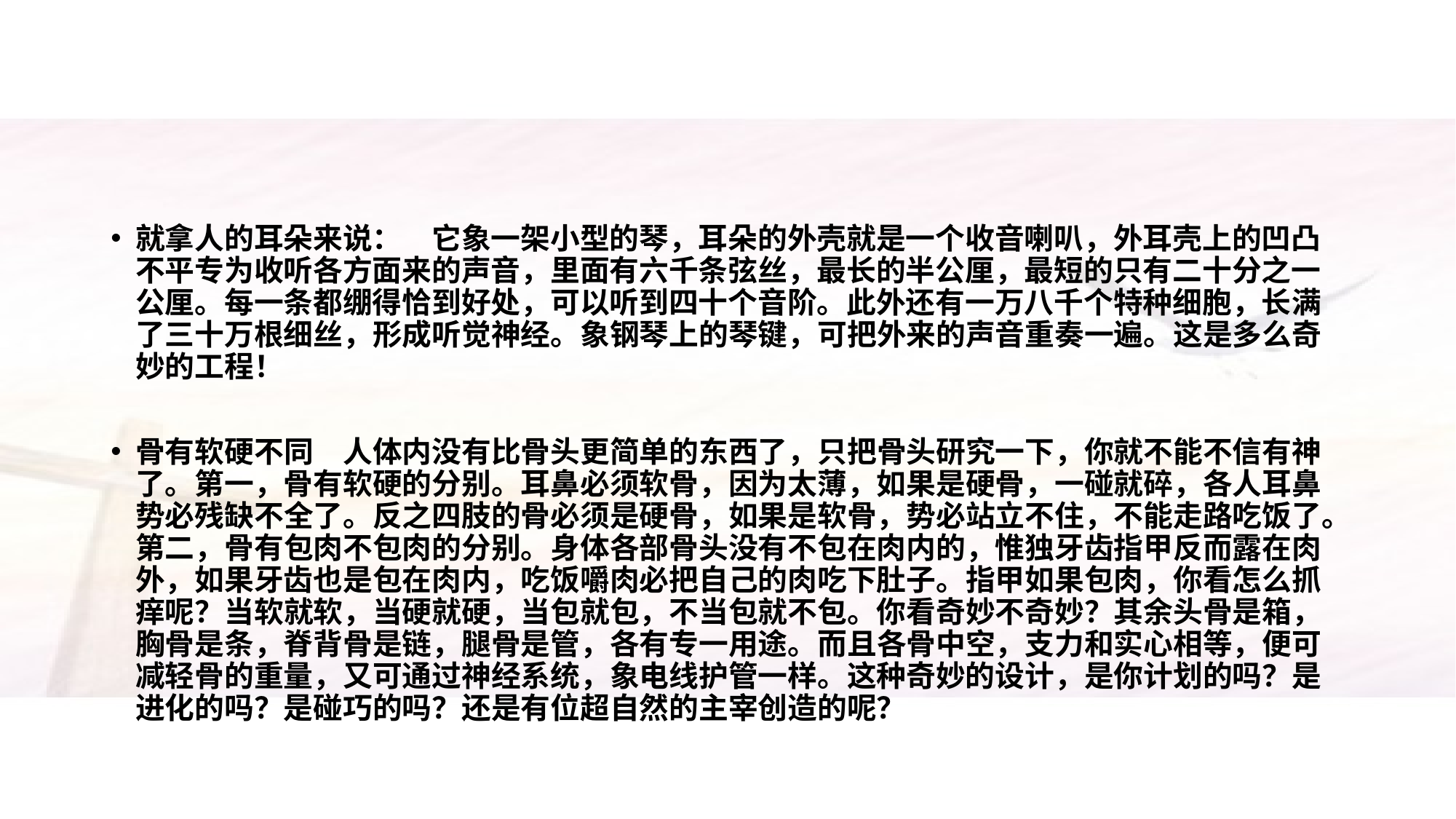

#
就拿人的耳朵来说：　它象一架小型的琴，耳朵的外壳就是一个收音喇叭，外耳壳上的凹凸不平专为收听各方面来的声音，里面有六千条弦丝，最长的半公厘，最短的只有二十分之一公厘。每一条都绷得恰到好处，可以听到四十个音阶。此外还有一万八千个特种细胞，长满了三十万根细丝，形成听觉神经。象钢琴上的琴键，可把外来的声音重奏一遍。这是多么奇妙的工程！

骨有软硬不同　人体内没有比骨头更简单的东西了，只把骨头研究一下，你就不能不信有神了。第一，骨有软硬的分别。耳鼻必须软骨，因为太薄，如果是硬骨，一碰就碎，各人耳鼻势必残缺不全了。反之四肢的骨必须是硬骨，如果是软骨，势必站立不住，不能走路吃饭了。第二，骨有包肉不包肉的分别。身体各部骨头没有不包在肉内的，惟独牙齿指甲反而露在肉外，如果牙齿也是包在肉内，吃饭嚼肉必把自己的肉吃下肚子。指甲如果包肉，你看怎么抓痒呢？当软就软，当硬就硬，当包就包，不当包就不包。你看奇妙不奇妙？其余头骨是箱，胸骨是条，脊背骨是链，腿骨是管，各有专一用途。而且各骨中空，支力和实心相等，便可减轻骨的重量，又可通过神经系统，象电线护管一样。这种奇妙的设计，是你计划的吗？是进化的吗？是碰巧的吗？还是有位超自然的主宰创造的呢？